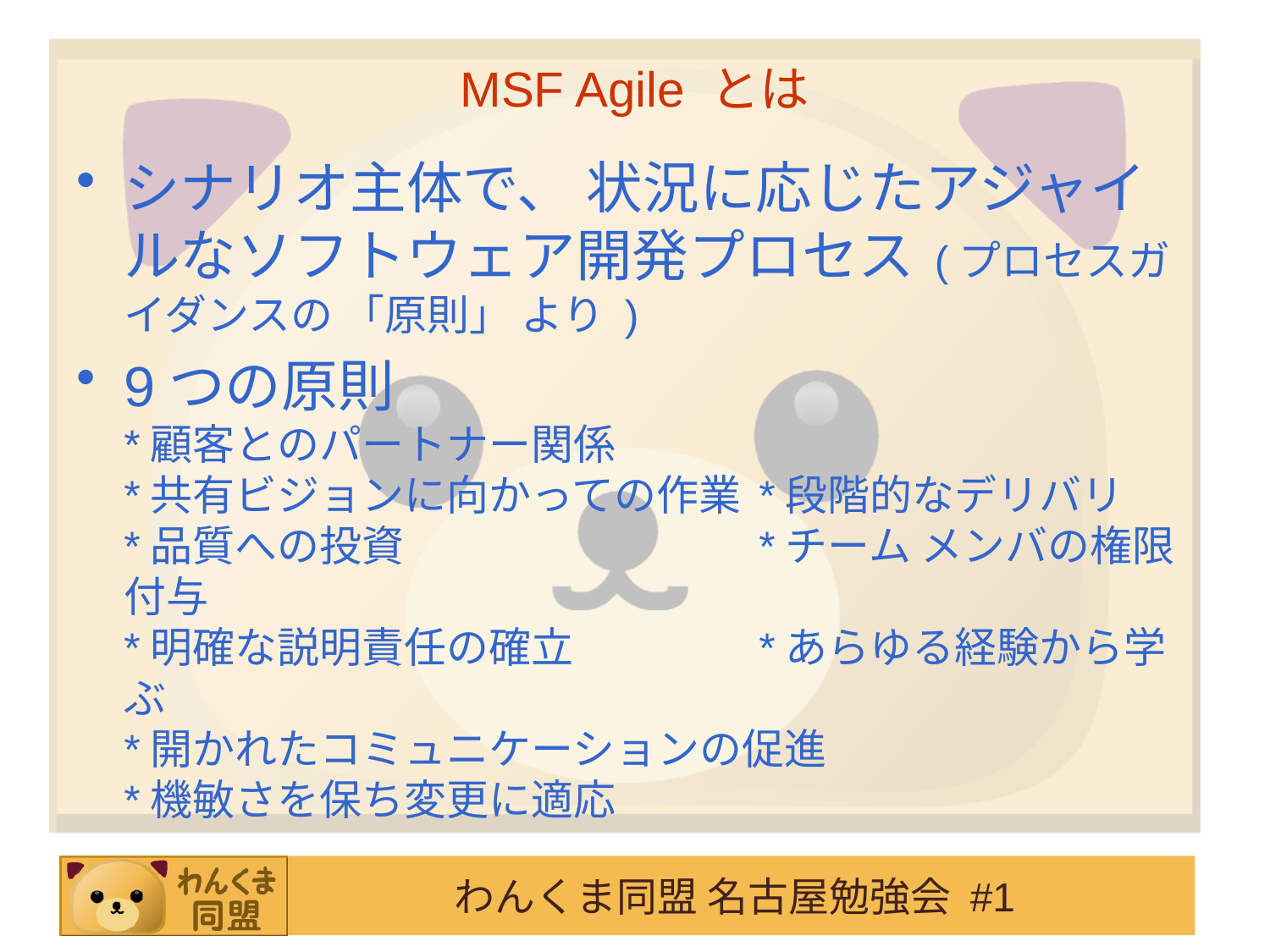

MSF Agile とは
シナリオ主体で、 状況に応じたアジャイルなソフトウェア開発プロセス (プロセスガイダンスの 「原則」 より )
9つの原則
*顧客とのパートナー関係
*共有ビジョンに向かっての作業	*段階的なデリバリ
*品質への投資			*チーム メンバの権限付与
*明確な説明責任の確立		*あらゆる経験から学ぶ
*開かれたコミュニケーションの促進
*機敏さを保ち変更に適応